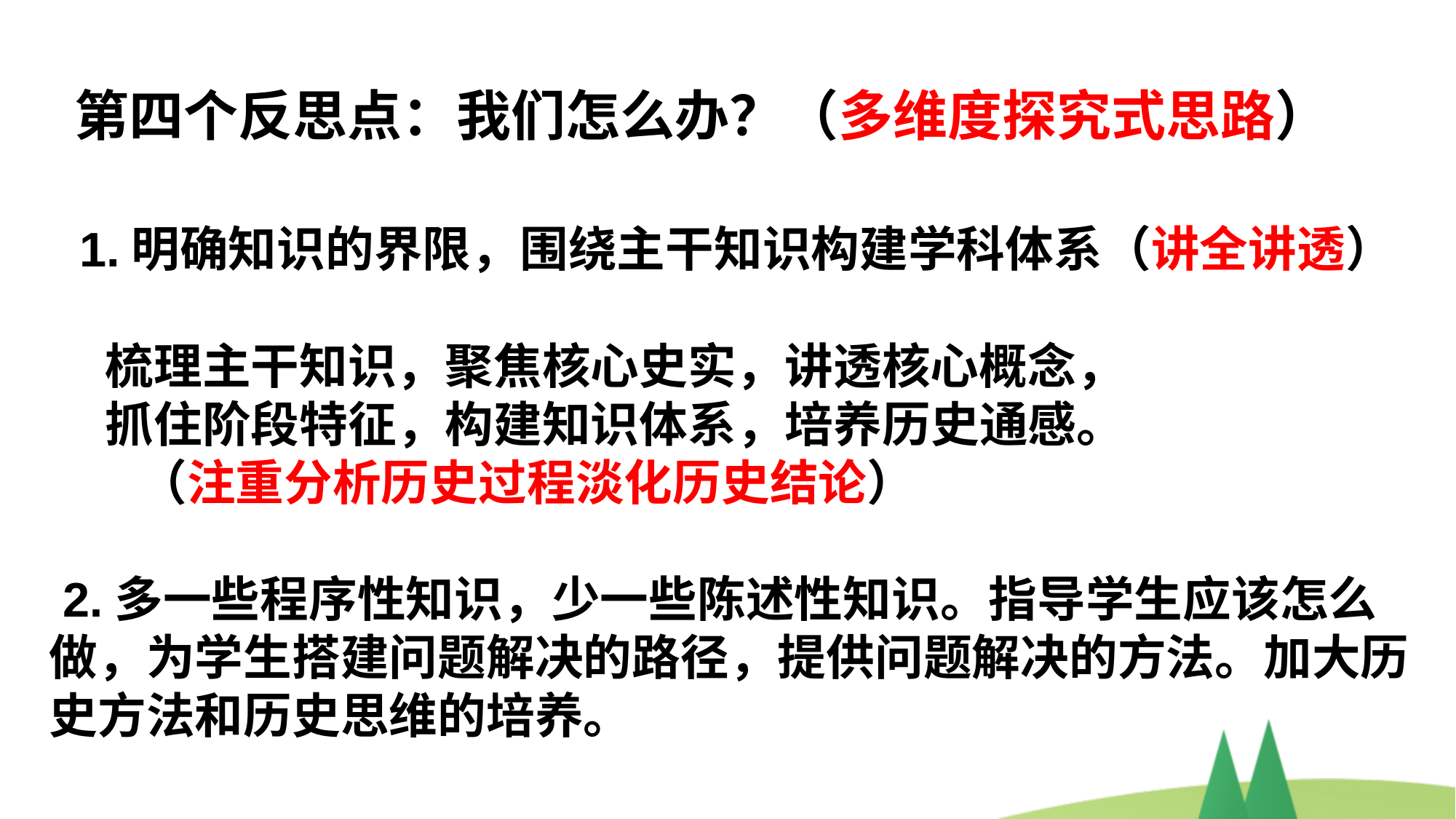

第四个反思点：我们怎么办？（多维度探究式思路）

  1.明确知识的界限，围绕主干知识构建学科体系（讲全讲透）

    梳理主干知识，聚焦核心史实，讲透核心概念，
    抓住阶段特征，构建知识体系，培养历史通感。
       （注重分析历史过程淡化历史结论）

 2.多一些程序性知识，少一些陈述性知识。指导学生应该怎么做，为学生搭建问题解决的路径，提供问题解决的方法。加大历史方法和历史思维的培养。